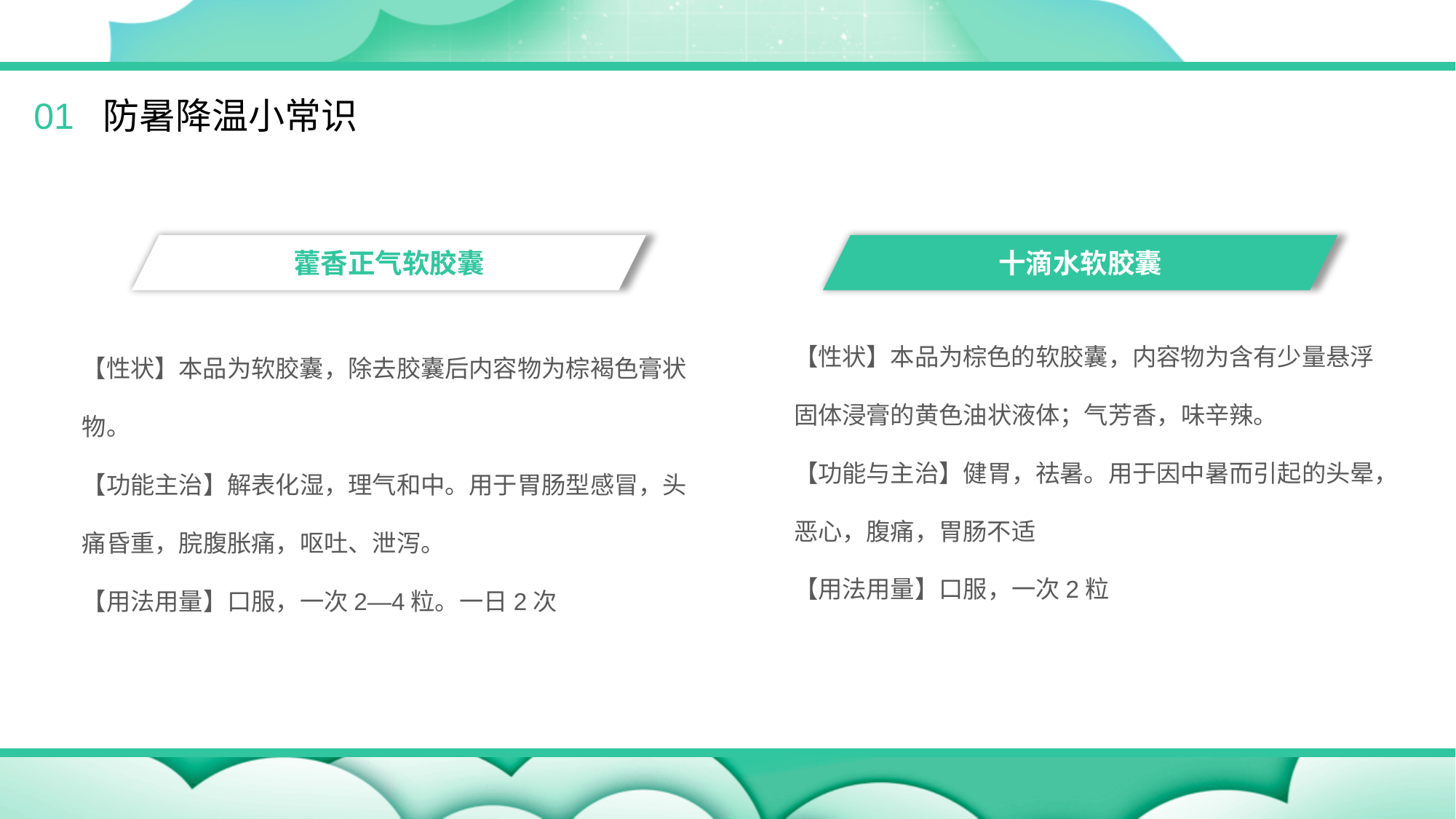

01  防暑降温小常识
藿香正气软胶囊
【性状】本品为软胶囊，除去胶囊后内容物为棕褐色膏状物。
【功能主治】解表化湿，理气和中。用于胃肠型感冒，头痛昏重，脘腹胀痛，呕吐、泄泻。
【用法用量】口服，一次2—4粒。一日2次

十滴水软胶囊
【性状】本品为棕色的软胶囊，内容物为含有少量悬浮固体浸膏的黄色油状液体；气芳香，味辛辣。
【功能与主治】健胃，祛暑。用于因中暑而引起的头晕，恶心，腹痛，胃肠不适
【用法用量】口服，一次2粒